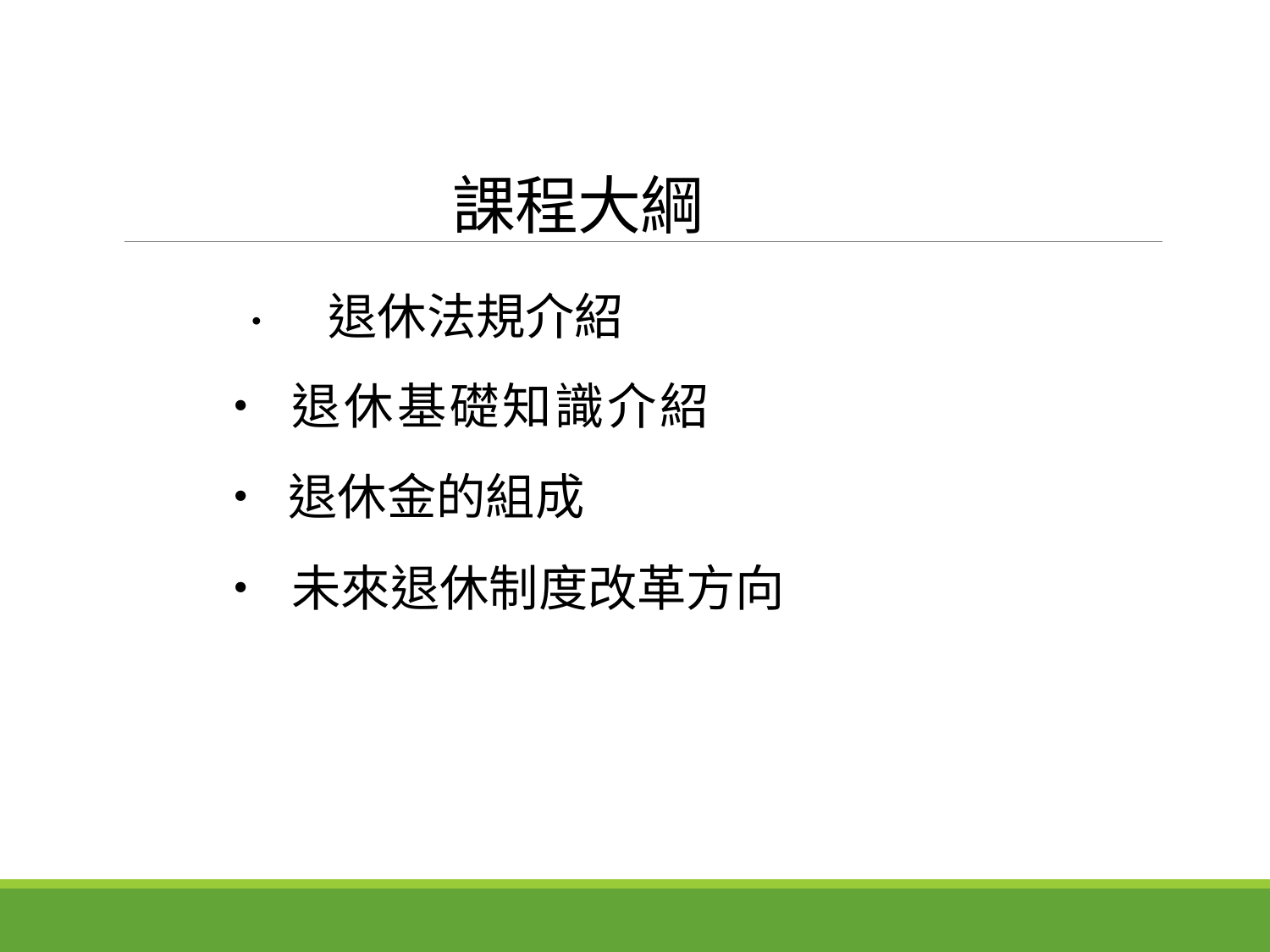

# 課程大綱
   •    退休法規介紹
• 退休基礎知識介紹
• 退休金的組成
• 未來退休制度改革方向